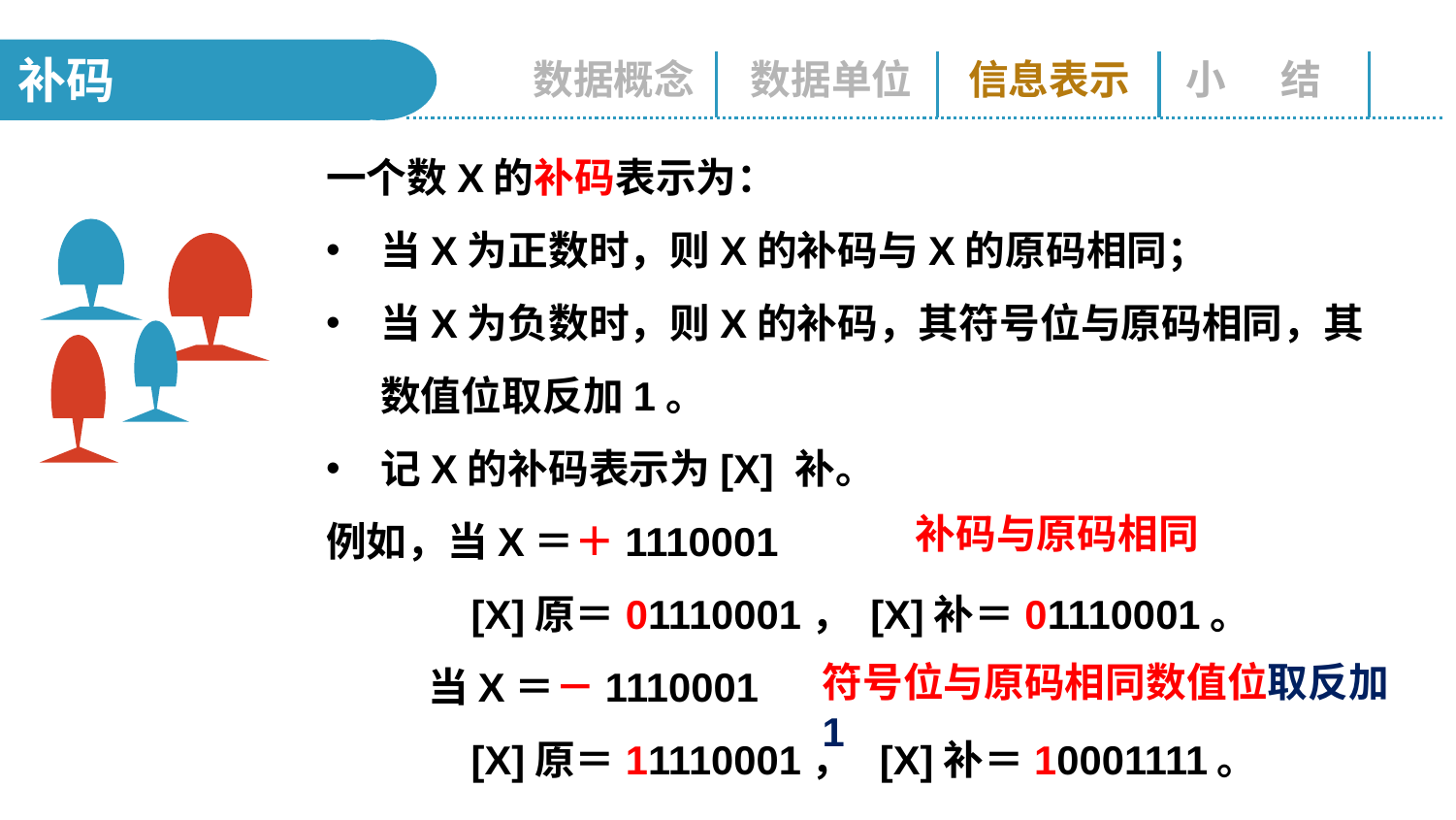

补码
数据概念
数据单位
信息表示
小      结
一个数X的补码表示为：
当X为正数时，则X的补码与X的原码相同；
当X为负数时，则X的补码，其符号位与原码相同，其数值位取反加1。
记X的补码表示为[X] 补。
例如，当X＝＋1110001
             [X]原＝01110001， [X]补＝01110001。
          当X＝－1110001
             [X]原＝11110001，  [X]补＝10001111。

补码与原码相同
符号位与原码相同数值位取反加1